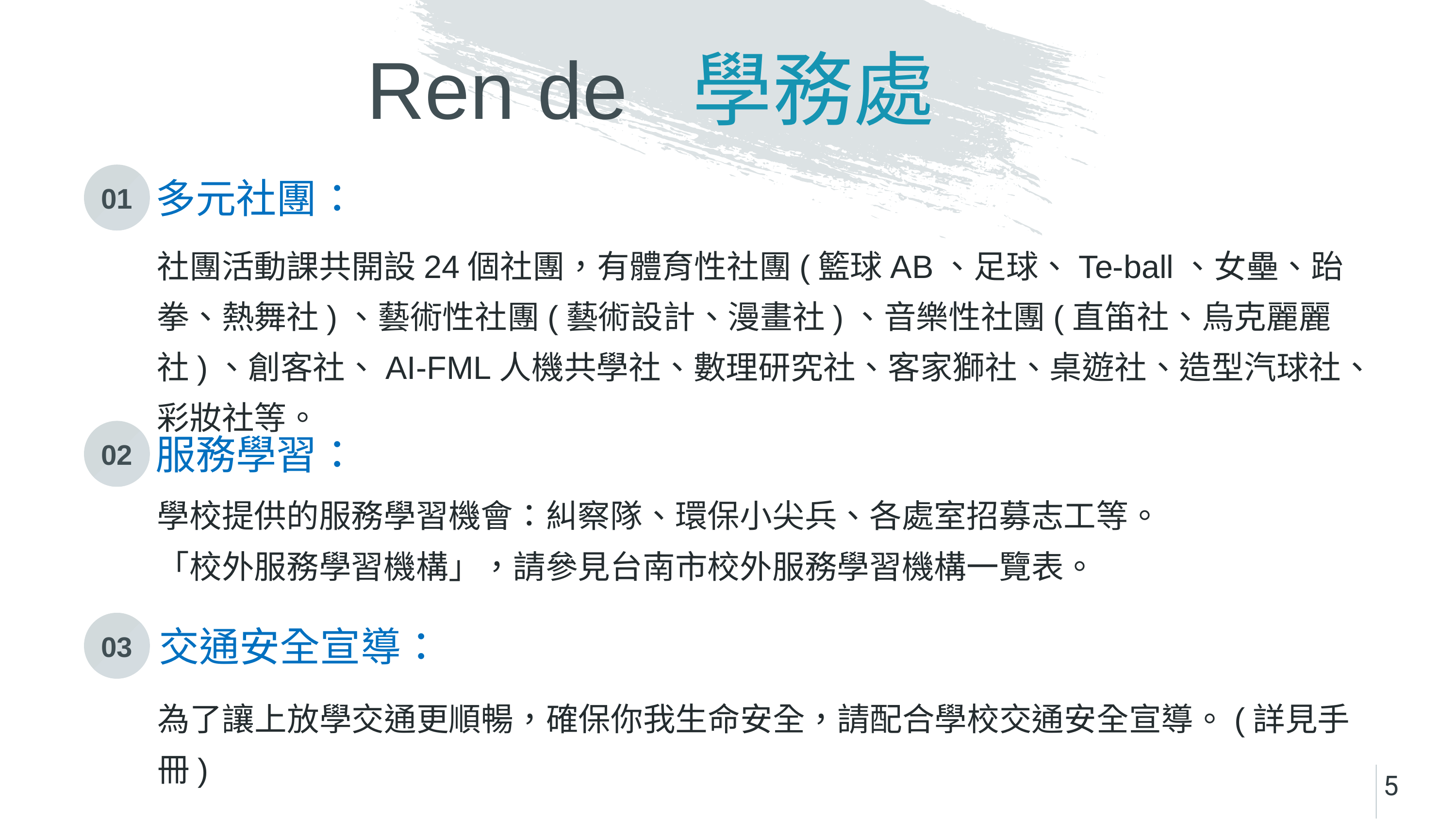

Ren de  學務處
01
多元社團：
社團活動課共開設24個社團，有體育性社團(籃球AB、足球、Te-ball、女壘、跆拳、熱舞社)、藝術性社團(藝術設計、漫畫社)、音樂性社團(直笛社、烏克麗麗社)、創客社、AI-FML人機共學社、數理研究社、客家獅社、桌遊社、造型汽球社、彩妝社等。
02
服務學習：
學校提供的服務學習機會：糾察隊、環保小尖兵、各處室招募志工等。
「校外服務學習機構」，請參見台南市校外服務學習機構一覽表。
03
交通安全宣導：
為了讓上放學交通更順暢，確保你我生命安全，請配合學校交通安全宣導。(詳見手冊)
5